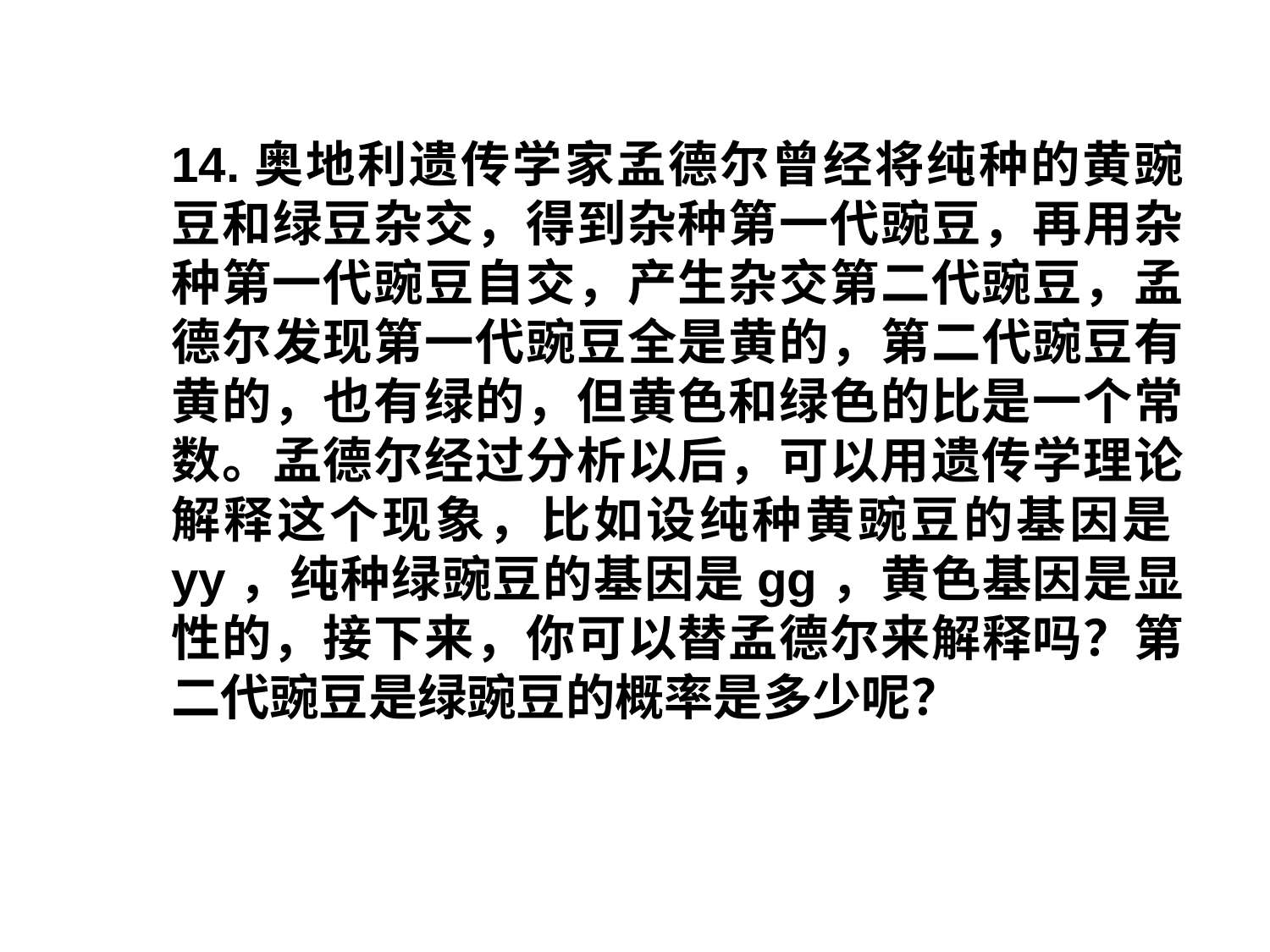

14.奥地利遗传学家孟德尔曾经将纯种的黄豌豆和绿豆杂交，得到杂种第一代豌豆，再用杂种第一代豌豆自交，产生杂交第二代豌豆，孟德尔发现第一代豌豆全是黄的，第二代豌豆有黄的，也有绿的，但黄色和绿色的比是一个常数。孟德尔经过分析以后，可以用遗传学理论解释这个现象，比如设纯种黄豌豆的基因是yy，纯种绿豌豆的基因是gg，黄色基因是显性的，接下来，你可以替孟德尔来解释吗？第二代豌豆是绿豌豆的概率是多少呢？